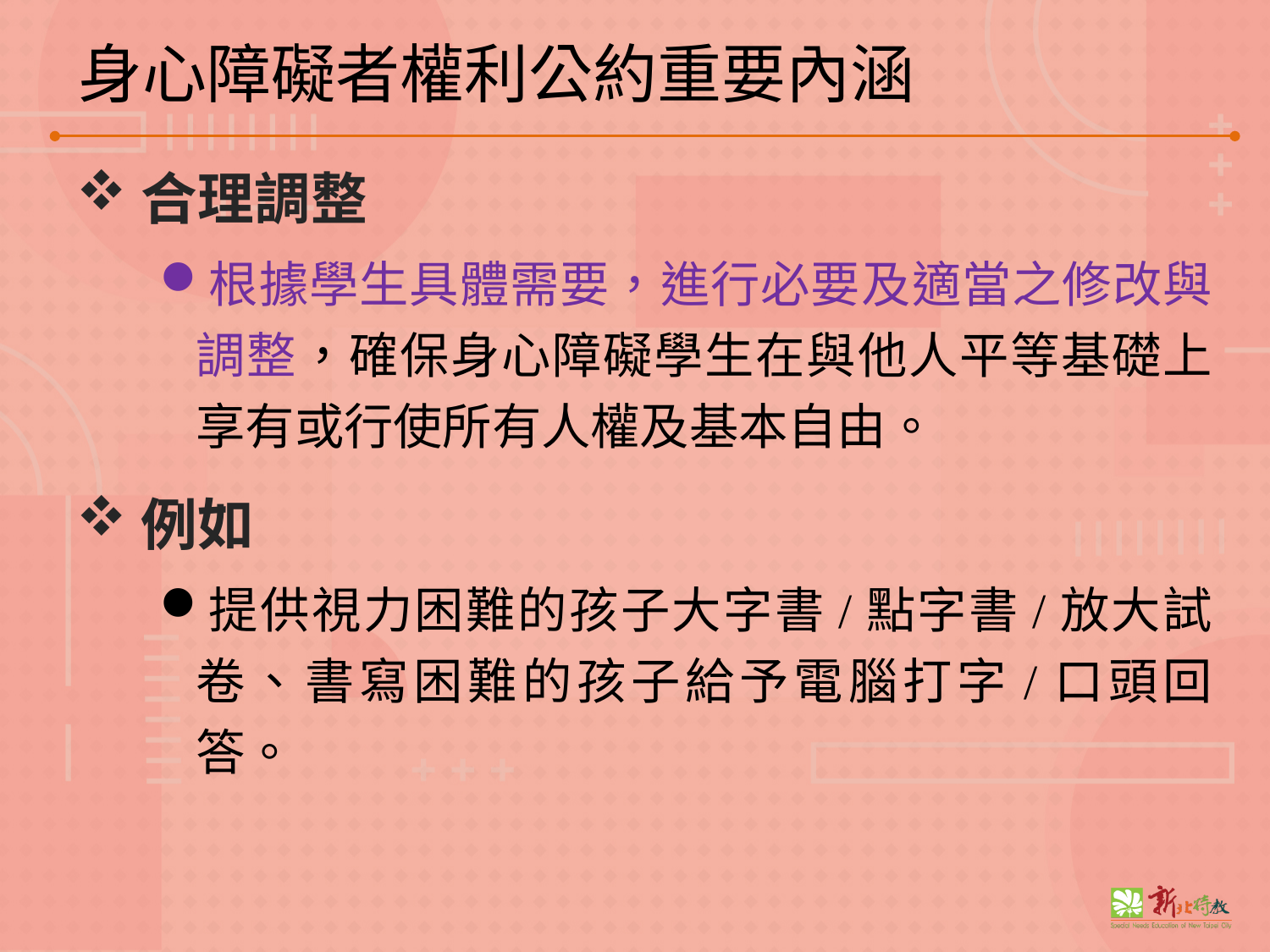

# 身心障礙者權利公約重要內涵
合理調整
根據學生具體需要，進行必要及適當之修改與調整，確保身心障礙學生在與他人平等基礎上享有或行使所有人權及基本自由。
例如
提供視力困難的孩子大字書/點字書/放大試卷、書寫困難的孩子給予電腦打字/口頭回答。